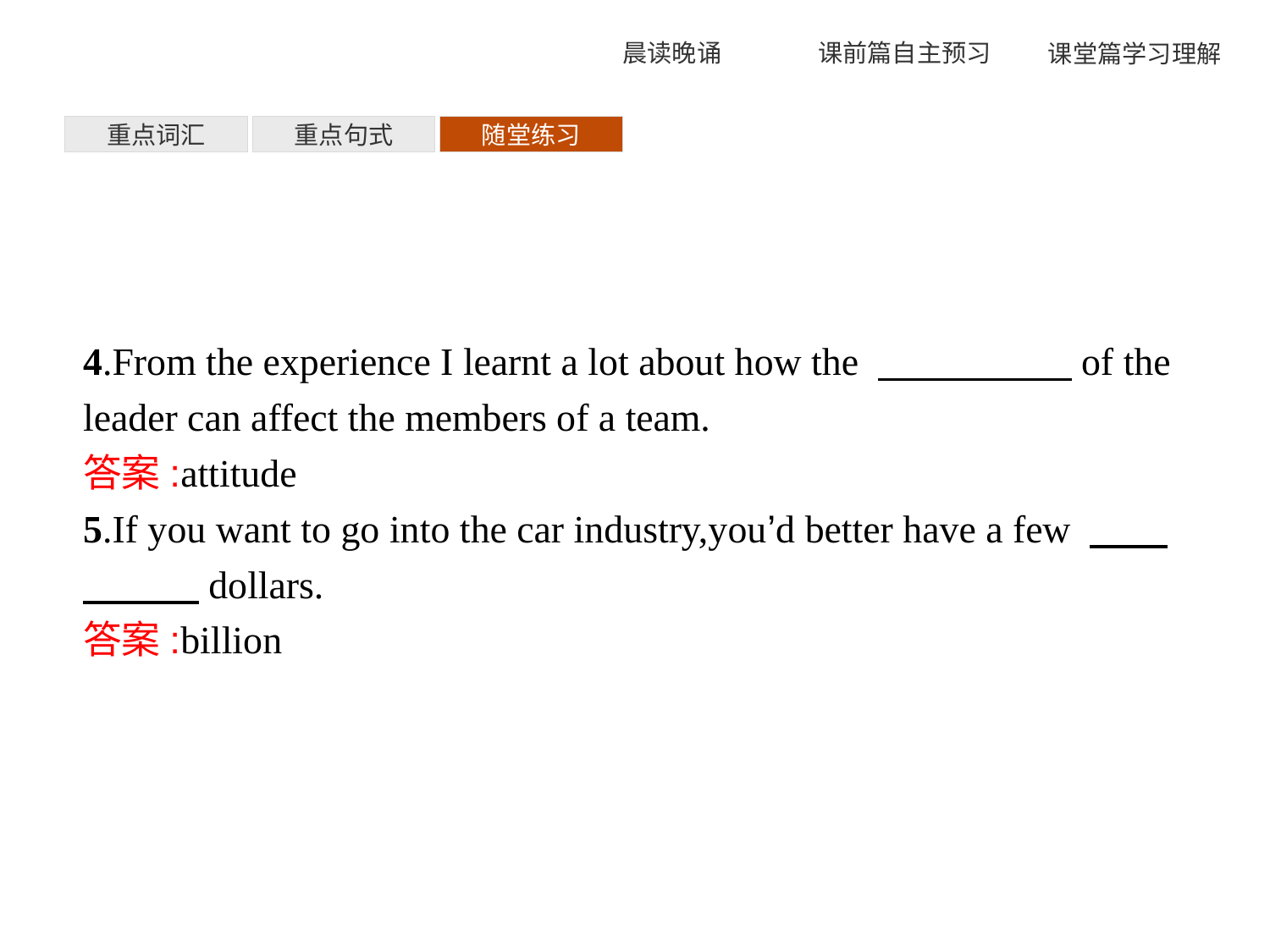

重点词汇
重点句式
随堂练习
4.From the experience I learnt a lot about how the 　　　　　of the leader can affect the members of a team.
答案:attitude
5.If you want to go into the car industry,you’d better have a few 　　　　　dollars.
答案:billion